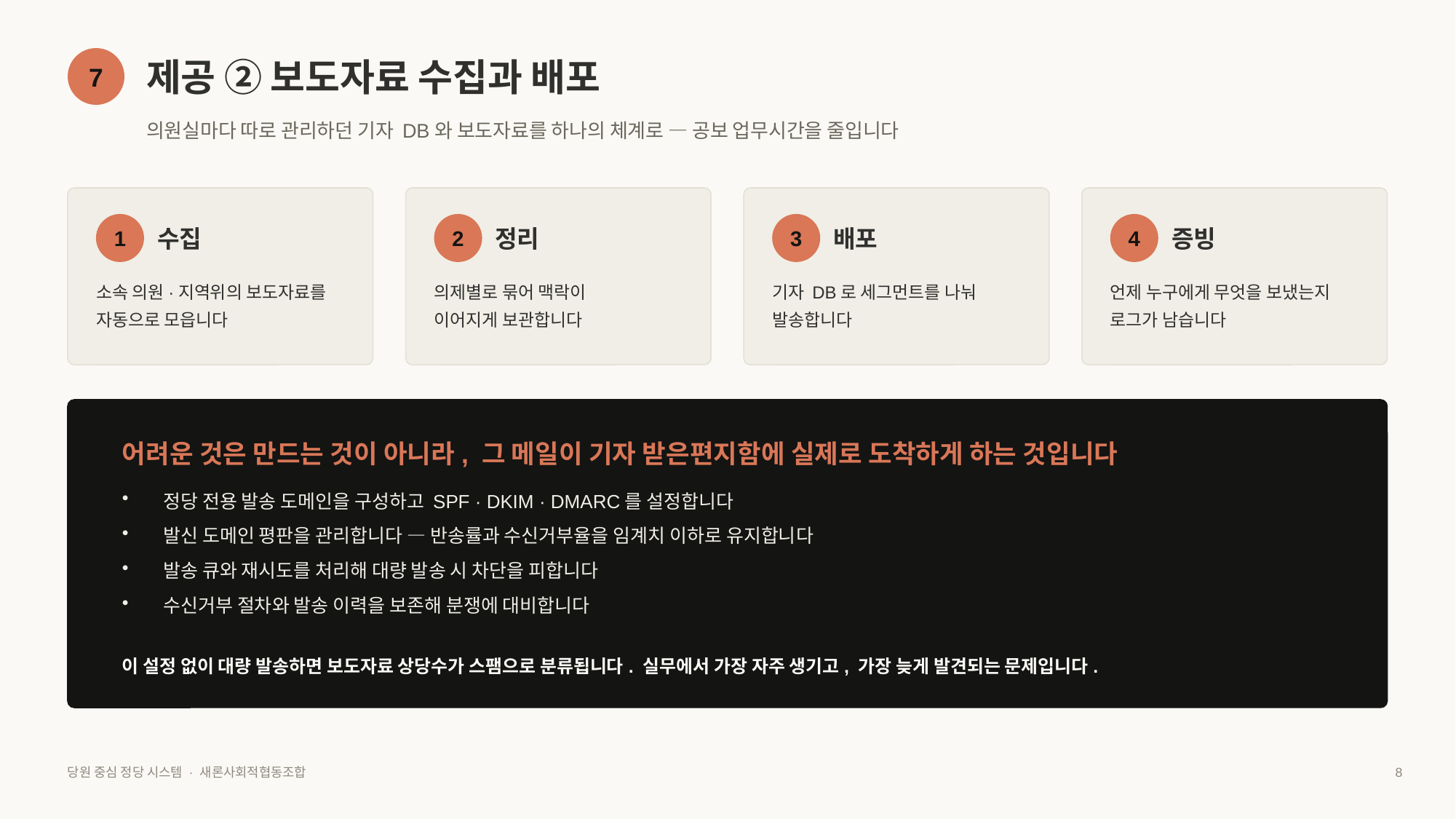

제공 ② 보도자료 수집과 배포

7
의원실마다 따로 관리하던 기자 DB와 보도자료를 하나의 체계로 — 공보 업무시간을 줄입니다

1

2

3

4
수집
정리
배포
증빙
소속 의원·지역위의 보도자료를
자동으로 모읍니다
의제별로 묶어 맥락이
이어지게 보관합니다
기자 DB로 세그먼트를 나눠
발송합니다
언제 누구에게 무엇을 보냈는지
로그가 남습니다

어려운 것은 만드는 것이 아니라, 그 메일이 기자 받은편지함에 실제로 도착하게 하는 것입니다
정당 전용 발송 도메인을 구성하고 SPF · DKIM · DMARC를 설정합니다
발신 도메인 평판을 관리합니다 — 반송률과 수신거부율을 임계치 이하로 유지합니다
발송 큐와 재시도를 처리해 대량 발송 시 차단을 피합니다
수신거부 절차와 발송 이력을 보존해 분쟁에 대비합니다
이 설정 없이 대량 발송하면 보도자료 상당수가 스팸으로 분류됩니다. 실무에서 가장 자주 생기고, 가장 늦게 발견되는 문제입니다.
당원 중심 정당 시스템 · 새론사회적협동조합
8